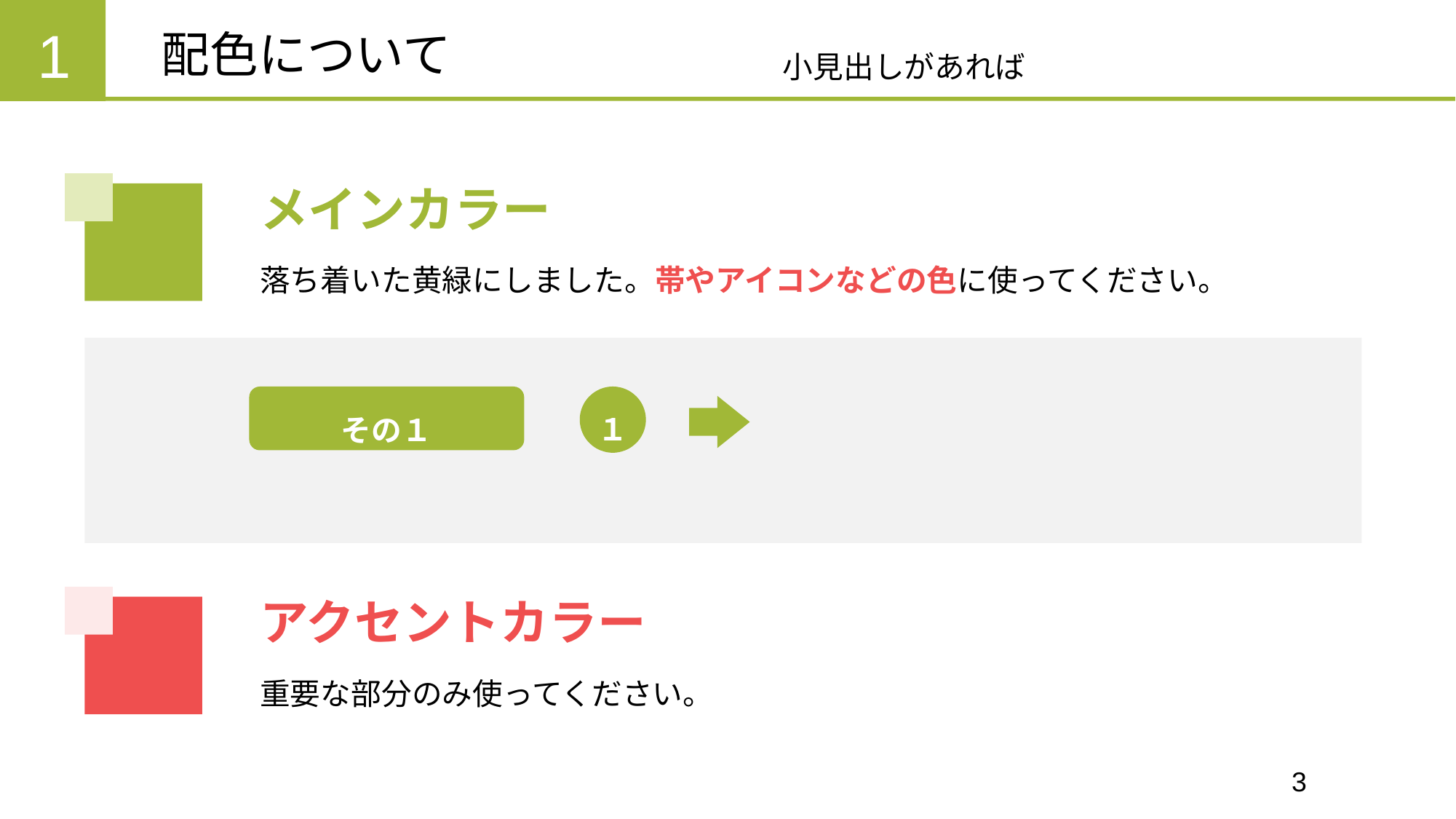

配色について
小見出しがあれば
1

メインカラー
落ち着いた黄緑にしました。帯やアイコンなどの色に使ってください。

１

その１

アクセントカラー
重要な部分のみ使ってください。
3